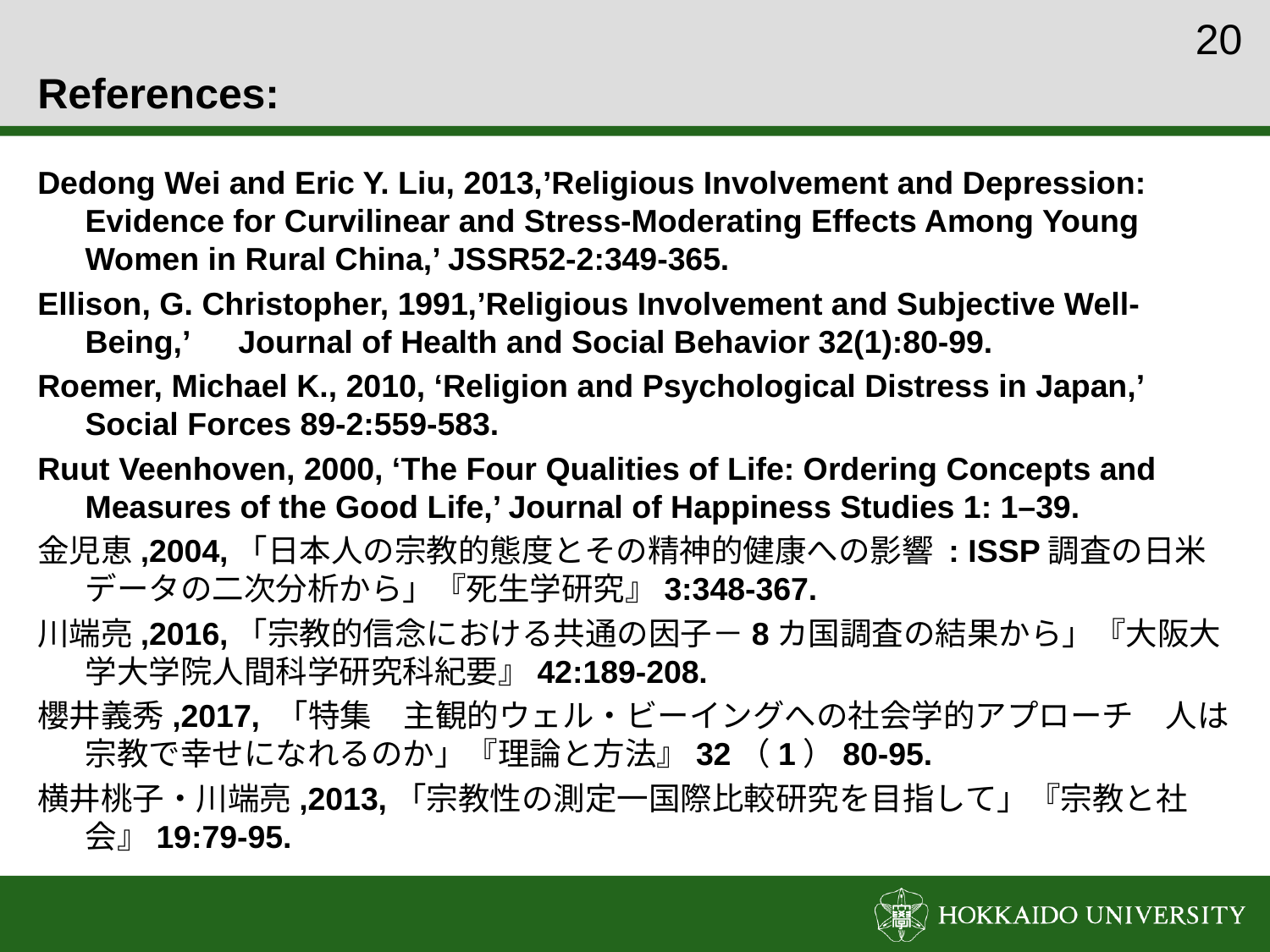

20
# References:
Dedong Wei and Eric Y. Liu, 2013,’Religious Involvement and Depression: Evidence for Curvilinear and Stress-Moderating Effects Among Young Women in Rural China,’ JSSR52-2:349-365.
Ellison, G. Christopher, 1991,’Religious Involvement and Subjective Well-Being,’　Journal of Health and Social Behavior 32(1):80-99.
Roemer, Michael K., 2010, ‘Religion and Psychological Distress in Japan,’ Social Forces 89-2:559-583.
Ruut Veenhoven, 2000, ‘The Four Qualities of Life: Ordering Concepts and Measures of the Good Life,’ Journal of Happiness Studies 1: 1–39.
金児恵,2004,「日本人の宗教的態度とその精神的健康への影響 : ISSP調査の日米データの二次分析から」『死生学研究』3:348-367.
川端亮,2016,「宗教的信念における共通の因子－8カ国調査の結果から」『大阪大学大学院人間科学研究科紀要』42:189-208.
櫻井義秀,2017, 「特集　主観的ウェル・ビーイングへの社会学的アプローチ　人は宗教で幸せになれるのか」『理論と方法』32（1）80-95.
横井桃子・川端亮,2013,「宗教性の測定一国際比較研究を目指して」『宗教と社会』19:79-95.